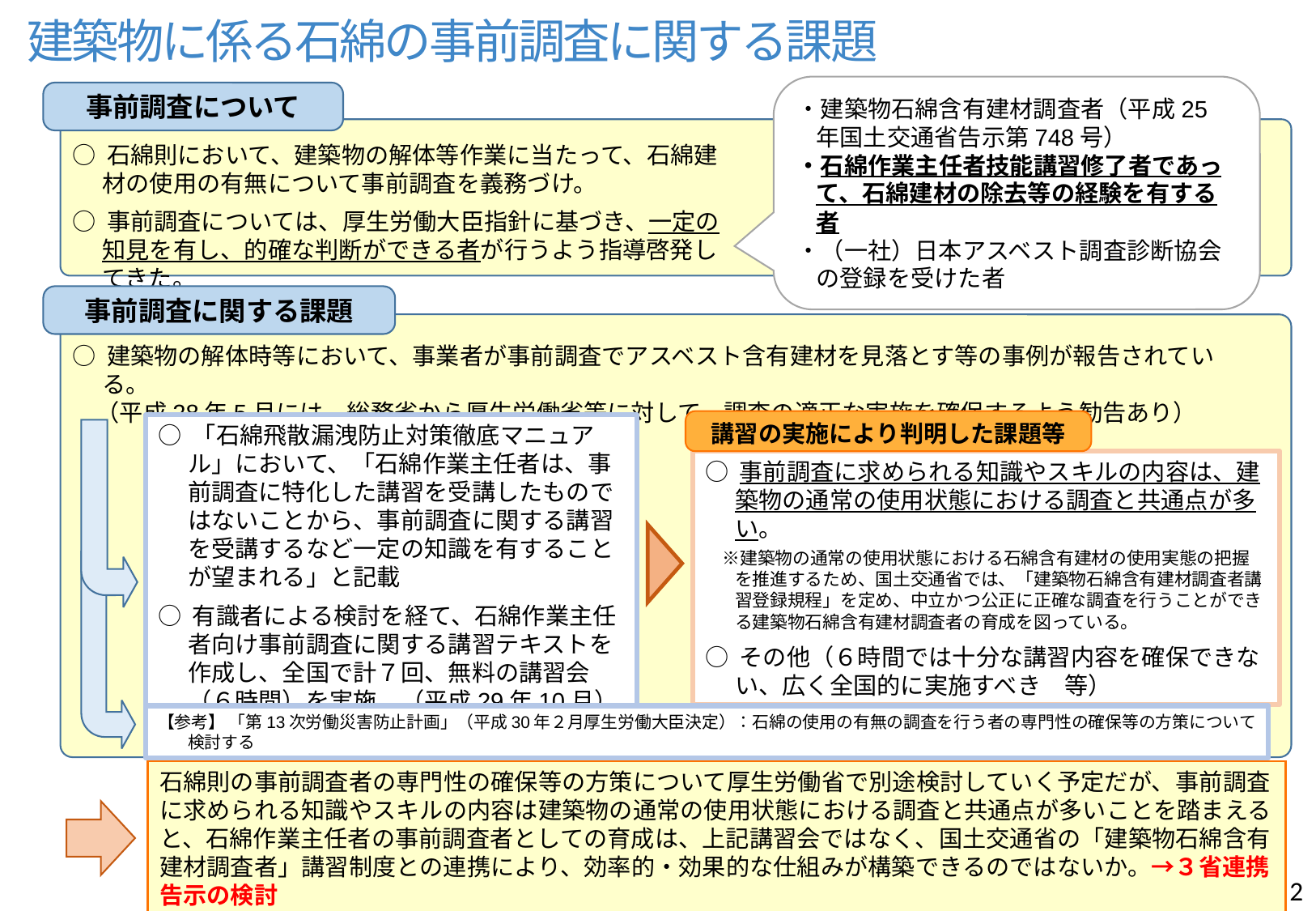

# 建築物に係る石綿の事前調査に関する課題
事前調査について
・建築物石綿含有建材調査者（平成25年国土交通省告示第748号）
・石綿作業主任者技能講習修了者であって、石綿建材の除去等の経験を有する者
・（一社）日本アスベスト調査診断協会の登録を受けた者

○ 石綿則において、建築物の解体等作業に当たって、石綿建材の使用の有無について事前調査を義務づけ。
○ 事前調査については、厚生労働大臣指針に基づき、一定の知見を有し、的確な判断ができる者が行うよう指導啓発してきた。
事前調査に関する課題

○ 建築物の解体時等において、事業者が事前調査でアスベスト含有建材を見落とす等の事例が報告されている。
　（平成28年5月には、総務省から厚生労働省等に対して、調査の適正な実施を確保するよう勧告あり）
講習の実施により判明した課題等
○ 「石綿飛散漏洩防止対策徹底マニュアル」において、「石綿作業主任者は、事前調査に特化した講習を受講したものではないことから、事前調査に関する講習を受講するなど一定の知識を有することが望まれる」と記載
○ 有識者による検討を経て、石綿作業主任者向け事前調査に関する講習テキストを作成し、全国で計７回、無料の講習会（６時間）を実施。（平成29年10月）

○ 事前調査に求められる知識やスキルの内容は、建築物の通常の使用状態における調査と共通点が多い。
　※建築物の通常の使用状態における石綿含有建材の使用実態の把握を推進するため、国土交通省では、「建築物石綿含有建材調査者講習登録規程」を定め、中立かつ公正に正確な調査を行うことができる建築物石綿含有建材調査者の育成を図っている。
○ その他（６時間では十分な講習内容を確保できない、広く全国的に実施すべき　等）

【参考】 「第13次労働災害防止計画」（平成30年２月厚生労働大臣決定）：石綿の使用の有無の調査を行う者の専門性の確保等の方策について検討する
石綿則の事前調査者の専門性の確保等の方策について厚生労働省で別途検討していく予定だが、事前調査に求められる知識やスキルの内容は建築物の通常の使用状態における調査と共通点が多いことを踏まえると、石綿作業主任者の事前調査者としての育成は、上記講習会ではなく、国土交通省の「建築物石綿含有建材調査者」講習制度との連携により、効率的・効果的な仕組みが構築できるのではないか。→３省連携告示の検討

2
2